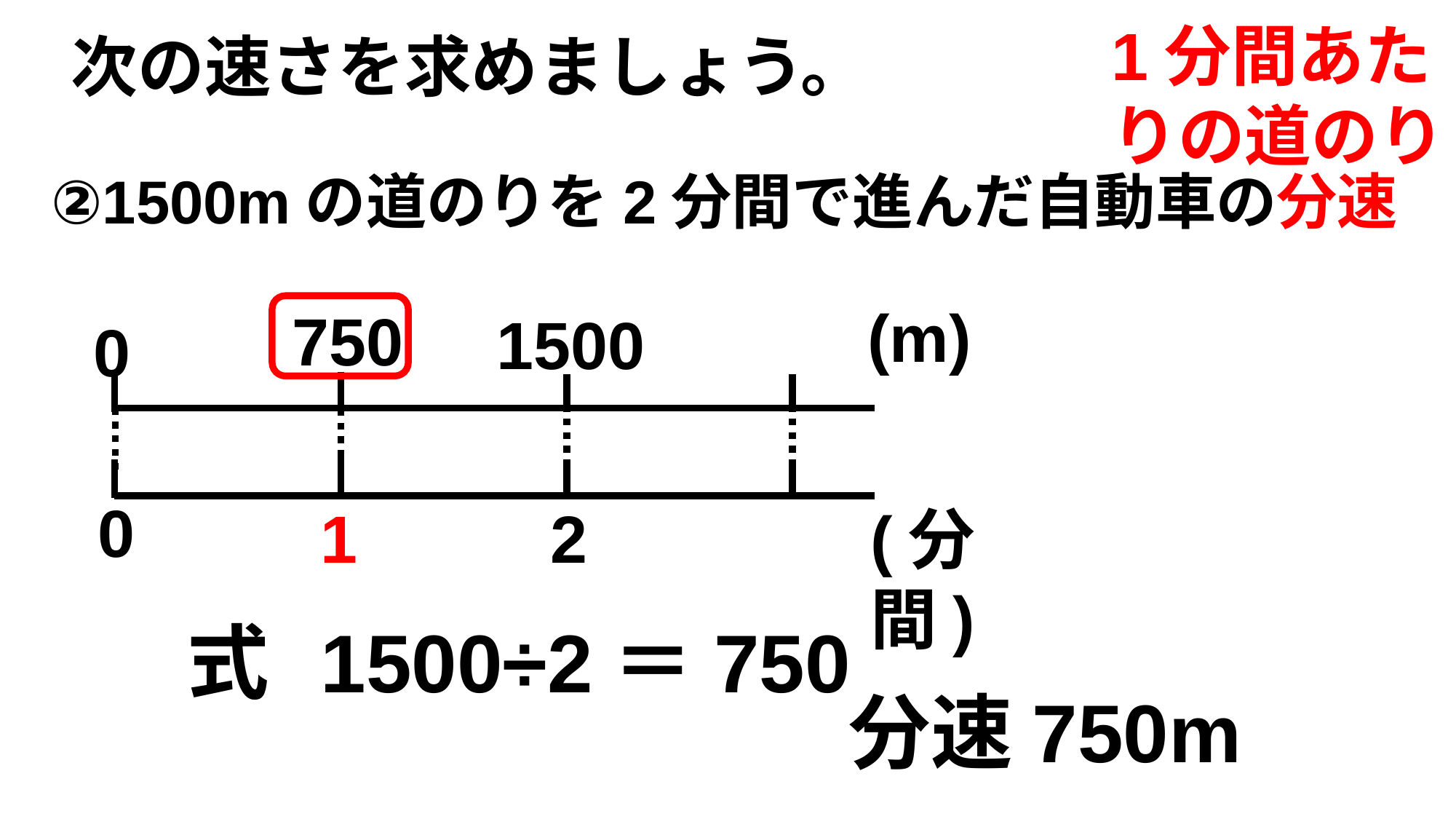

1分間あたりの道のり
次の速さを求めましょう。
②1500mの道のりを2分間で進んだ自動車の分速
(m)
750

1500
0
0
1
2
(分間)
1500÷2＝750
式
分速750m